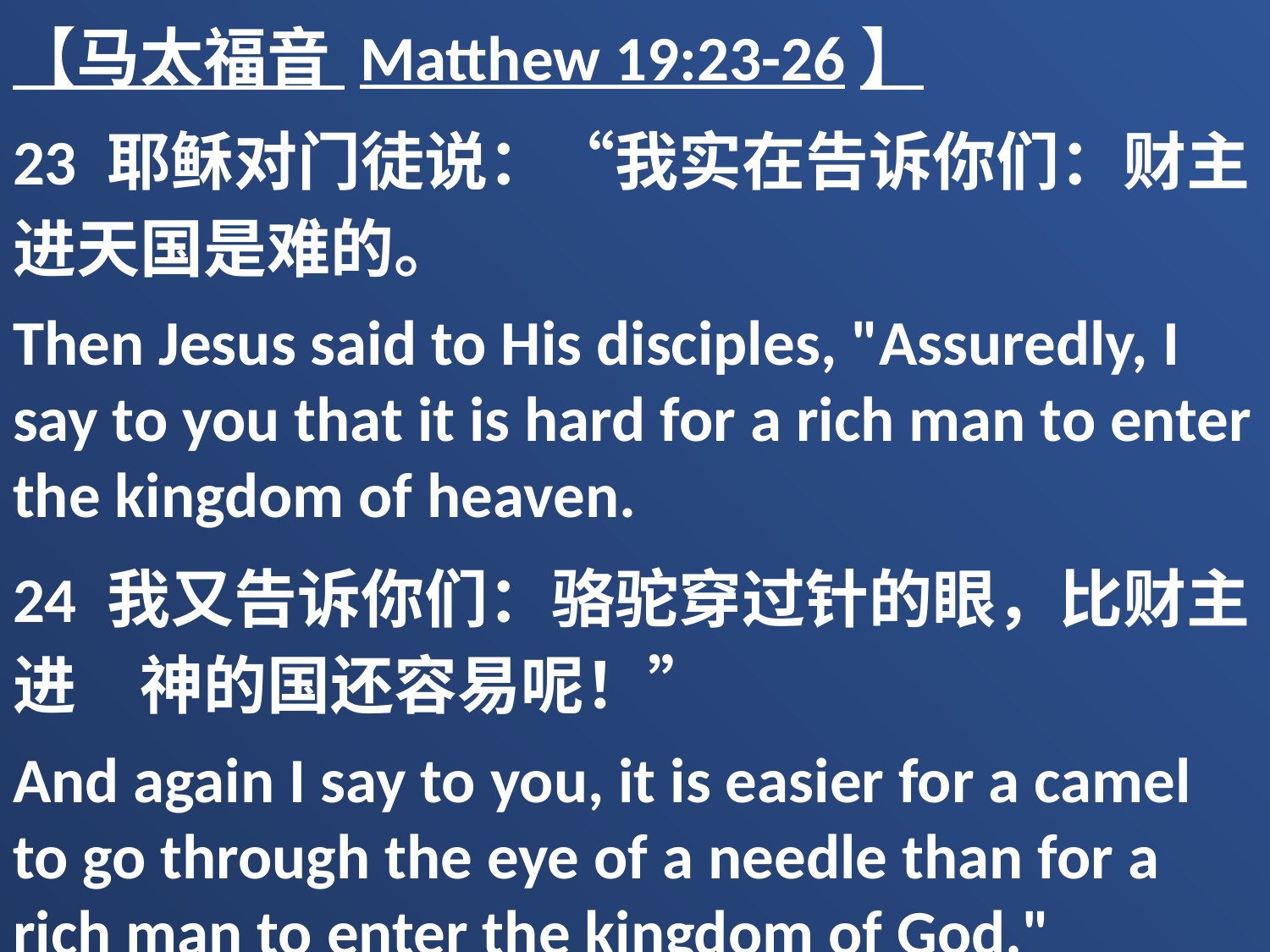

【马太福音 Matthew 19:23-26】
23 耶稣对门徒说：“我实在告诉你们：财主进天国是难的。
Then Jesus said to His disciples, "Assuredly, I say to you that it is hard for a rich man to enter the kingdom of heaven.
24 我又告诉你们：骆驼穿过针的眼，比财主进　神的国还容易呢！”
And again I say to you, it is easier for a camel to go through the eye of a needle than for a rich man to enter the kingdom of God."